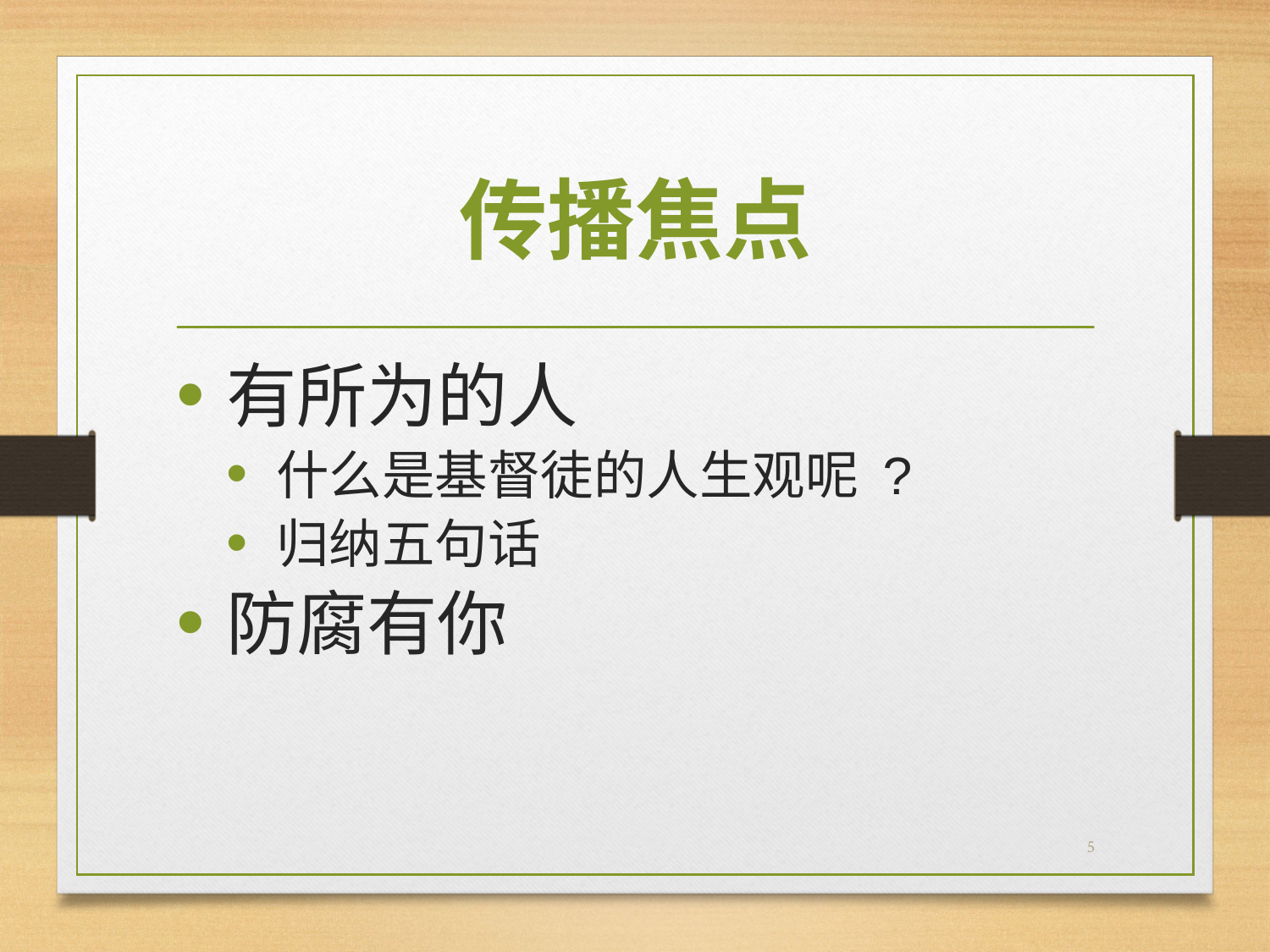

# 传播焦点
有所为的人
什么是基督徒的人生观呢 ?
归纳五句话
防腐有你

5